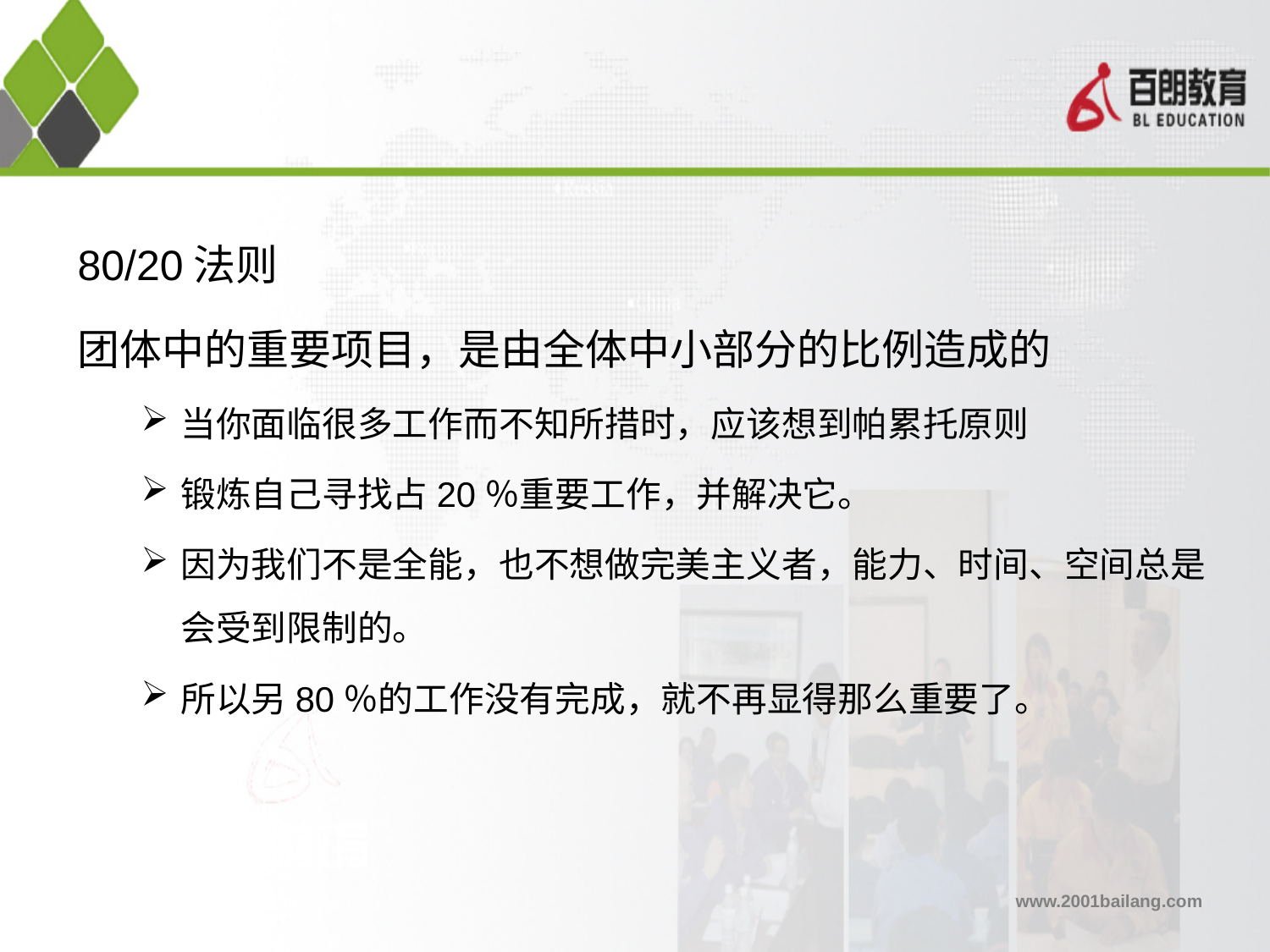

80/20法则
团体中的重要项目，是由全体中小部分的比例造成的
当你面临很多工作而不知所措时，应该想到帕累托原则
锻炼自己寻找占20％重要工作，并解决它。
因为我们不是全能，也不想做完美主义者，能力、时间、空间总是会受到限制的。
所以另80％的工作没有完成，就不再显得那么重要了。